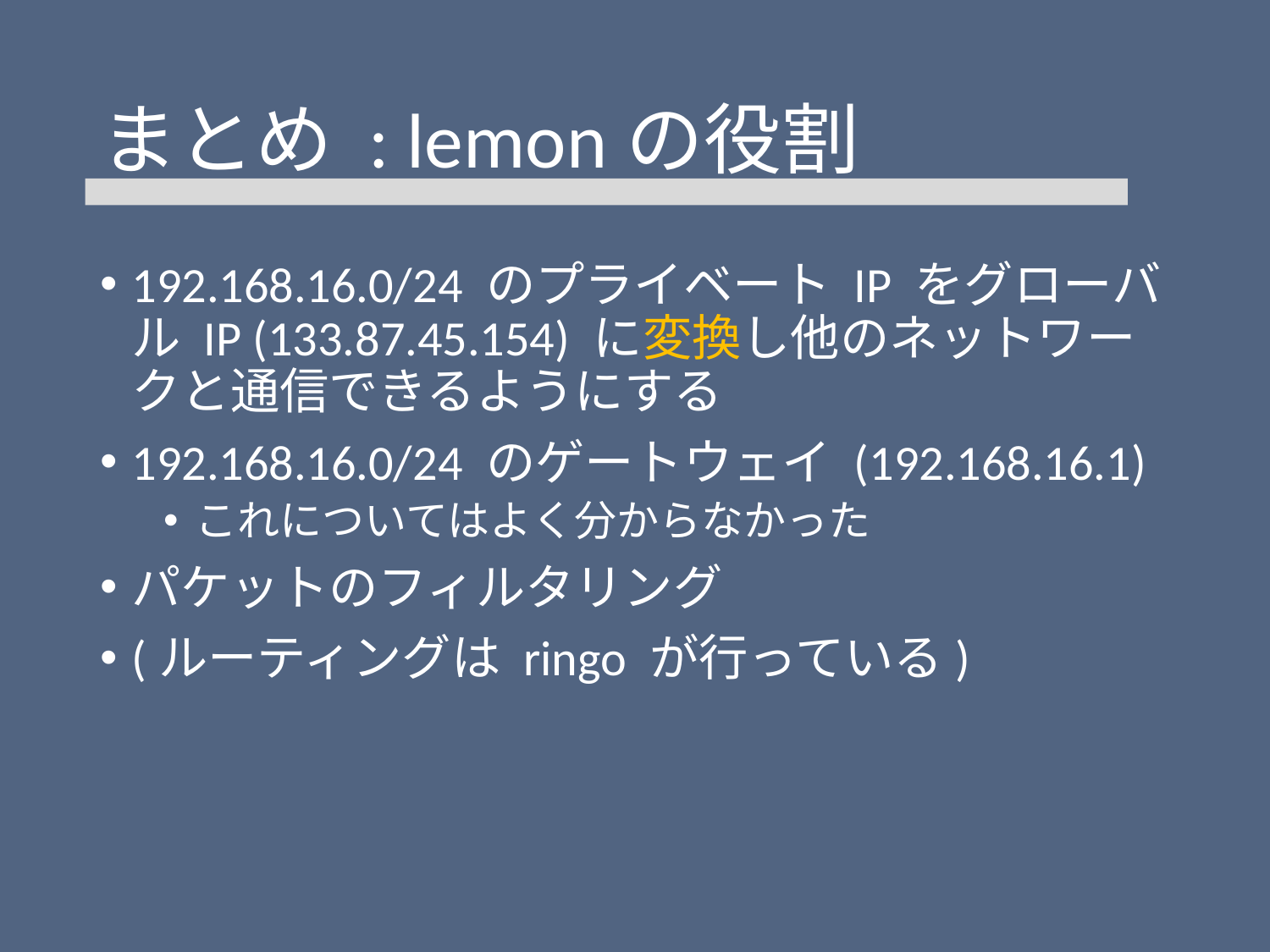

# まとめ : lemonの役割

192.168.16.0/24 のプライベート IP をグローバル IP (133.87.45.154) に変換し他のネットワークと通信できるようにする
192.168.16.0/24 のゲートウェイ (192.168.16.1)
これについてはよく分からなかった
パケットのフィルタリング
(ルーティングは ringo が行っている)